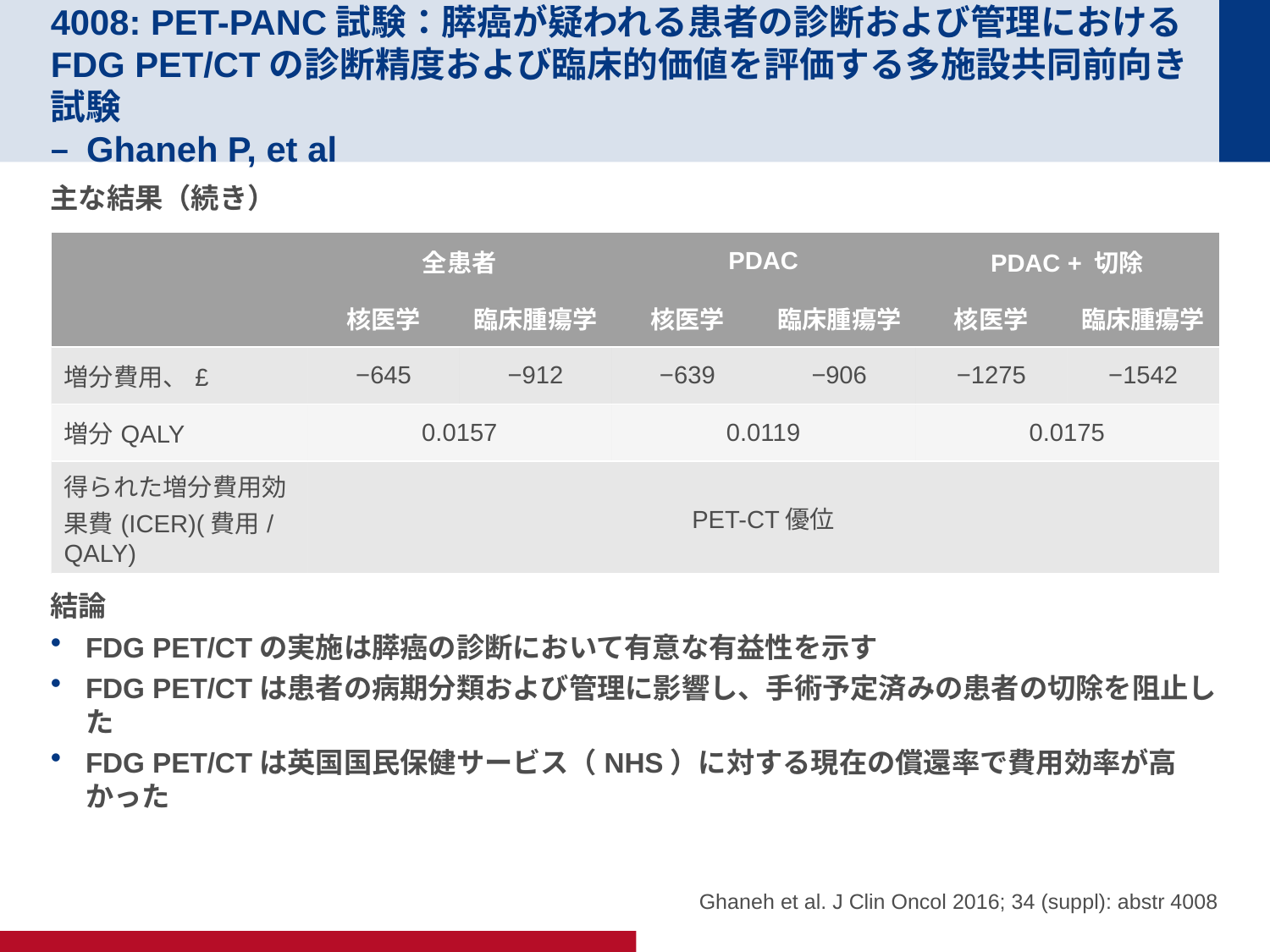

# 4008: PET-PANC試験：膵癌が疑われる患者の診断および管理におけるFDG PET/CTの診断精度および臨床的価値を評価する多施設共同前向き試験 – Ghaneh P, et al
主な結果（続き）

結論
FDG PET/CTの実施は膵癌の診断において有意な有益性を示す
FDG PET/CTは患者の病期分類および管理に影響し、手術予定済みの患者の切除を阻止した
FDG PET/CTは英国国民保健サービス（NHS）に対する現在の償還率で費用効率が高かった
|  | 全患者 |  | PDAC |  | PDAC + 切除 |  |
| --- | --- | --- | --- | --- | --- | --- |
|  | 核医学 | 臨床腫瘍学 | 核医学 | 臨床腫瘍学 | 核医学 | 臨床腫瘍学 |
| 増分費用、£ | −645 | −912 | −639 | −906 | −1275 | −1542 |
| 増分QALY | 0.0157 |  | 0.0119 |  | 0.0175 |  |
| 得られた増分費用効果費(ICER)(費用/QALY) | PET-CT優位 |  |  |  |  |  |
Ghaneh et al. J Clin Oncol 2016; 34 (suppl): abstr 4008